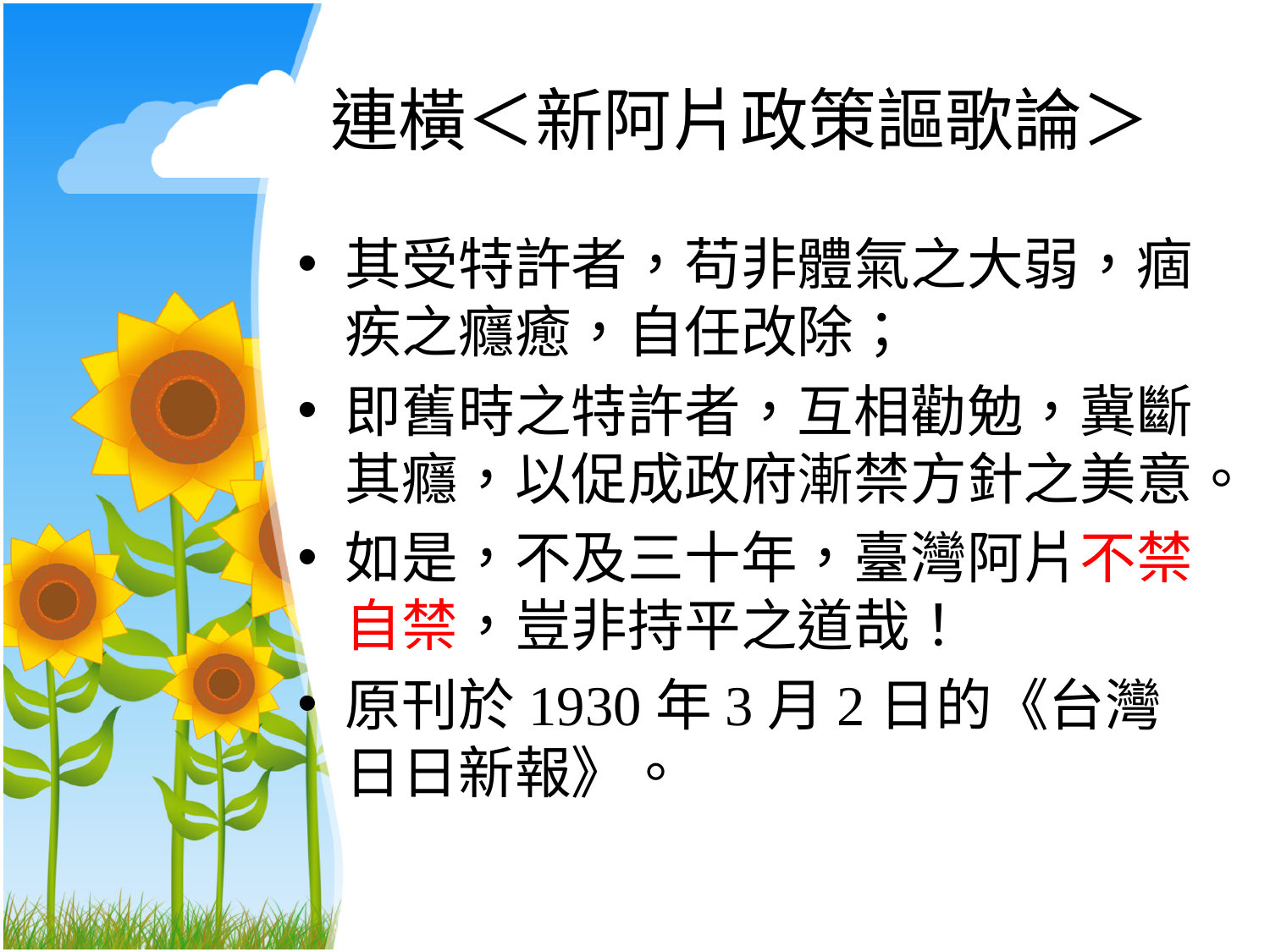

# 連橫＜新阿片政策謳歌論＞
其受特許者，苟非體氣之大弱，痼疾之癮癒，自任改除；
即舊時之特許者，互相勸勉，冀斷其癮，以促成政府漸禁方針之美意。
如是，不及三十年，臺灣阿片不禁自禁，豈非持平之道哉！
原刊於1930年3月2日的《台灣日日新報》。